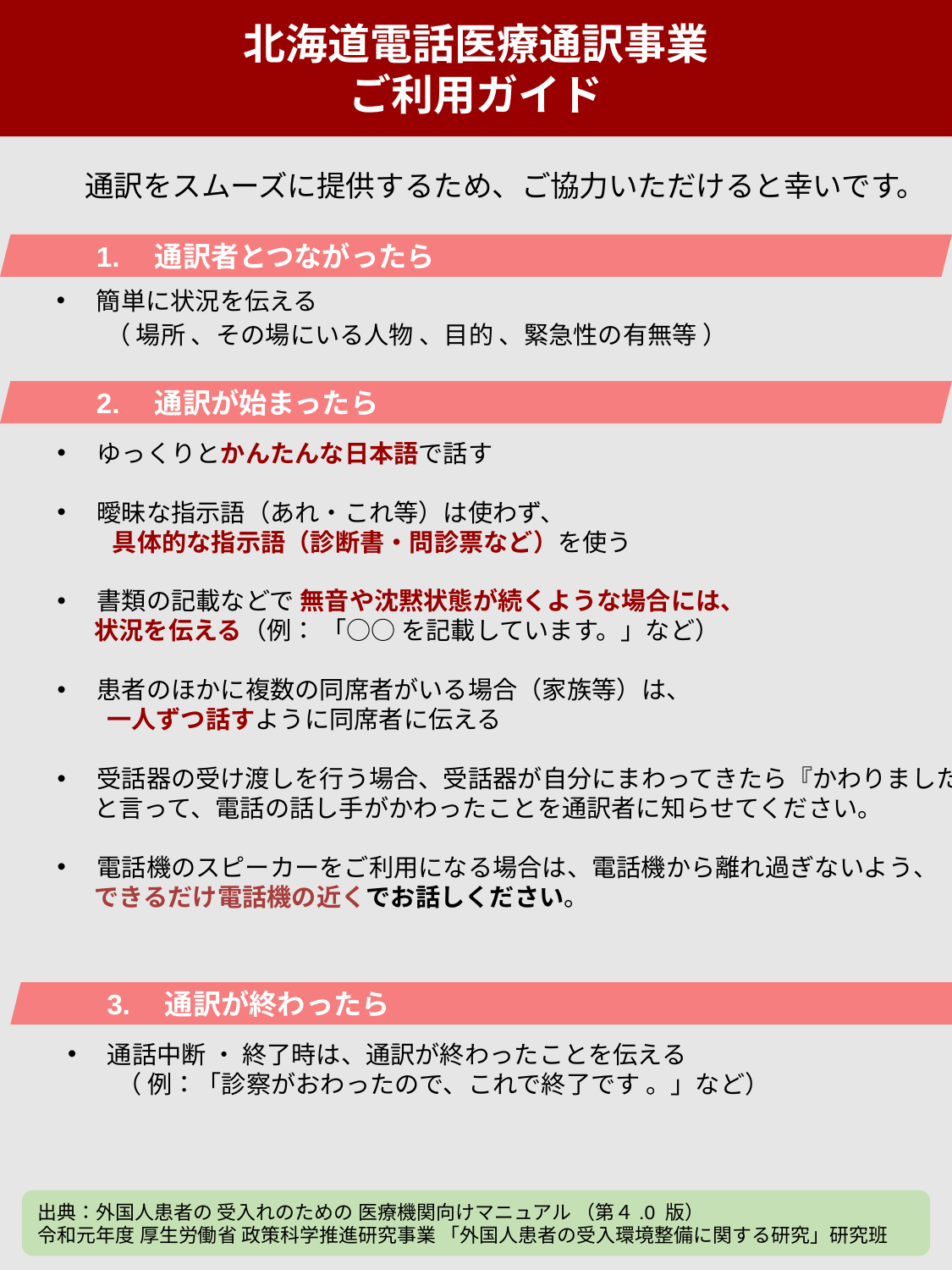

# 北海道電話医療通訳事業 ご利用ガイド
通訳をスムーズに提供するため、ご協力いただけると幸いです。

簡単に状況を伝える
　　（ 場所 、その場にいる人物 、目的 、緊急性の有無等 ）
1.　通訳者とつながったら
2.　通訳が始まったら
ゆっくりとかんたんな日本語で話す

曖昧な指示語（あれ・これ等）は使わず、
　　 具体的な指示語（診断書・問診票など）を使う

書類の記載などで 無音や沈黙状態が続くような場合には、
状況を伝える（例： 「○○ を記載しています。」など）

患者のほかに複数の同席者がいる場合（家族等）は、
　　一人ずつ話すように同席者に伝える

受話器の受け渡しを行う場合、受話器が自分にまわってきたら『かわりました』
と言って、電話の話し手がかわったことを通訳者に知らせてください。

電話機のスピーカーをご利用になる場合は、電話機から離れ過ぎないよう、
できるだけ電話機の近くでお話しください。

3.　通訳が終わったら

通話中断 ・ 終了時は、通訳が終わったことを伝える
　　（ 例：「診察がおわったので、これで終了です 。」など）
出典：外国人患者の 受入れのための 医療機関向けマニュアル （第４.0 版）
令和元年度 厚生労働省 政策科学推進研究事業 「外国人患者の受入環境整備に関する研究」研究班